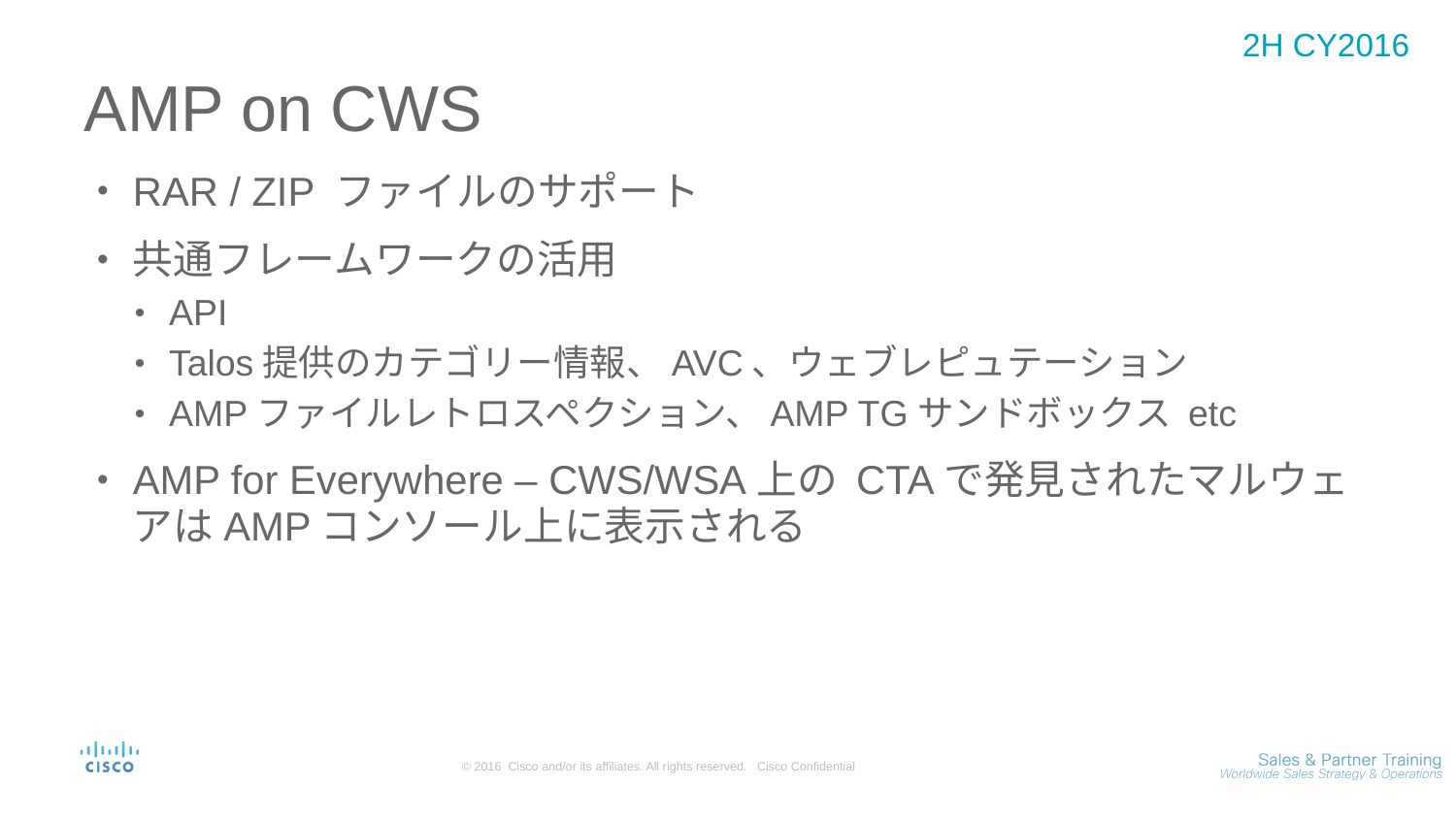

2H CY2016
# AMP on CWS
RAR / ZIP ファイルのサポート
共通フレームワークの活用
API
Talos提供のカテゴリー情報、AVC、ウェブレピュテーション
AMPファイルレトロスペクション、AMP TGサンドボックス etc
AMP for Everywhere – CWS/WSA上の CTAで発見されたマルウェアはAMPコンソール上に表示される